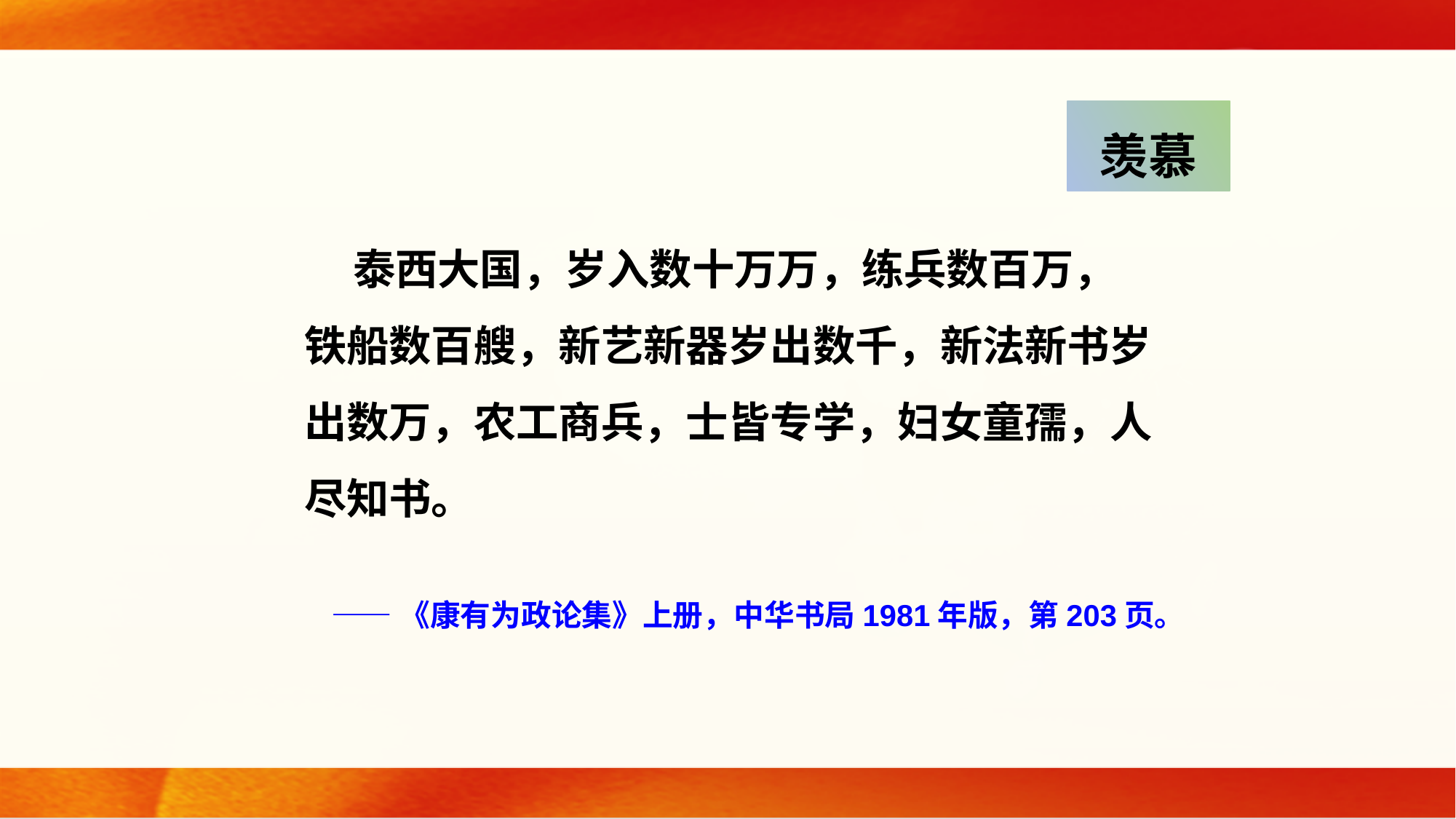

羡慕
    泰西大国，岁入数十万万，练兵数百万，铁船数百艘，新艺新器岁出数千，新法新书岁出数万，农工商兵，士皆专学，妇女童孺，人尽知书。

——《康有为政论集》上册，中华书局1981年版，第203页。